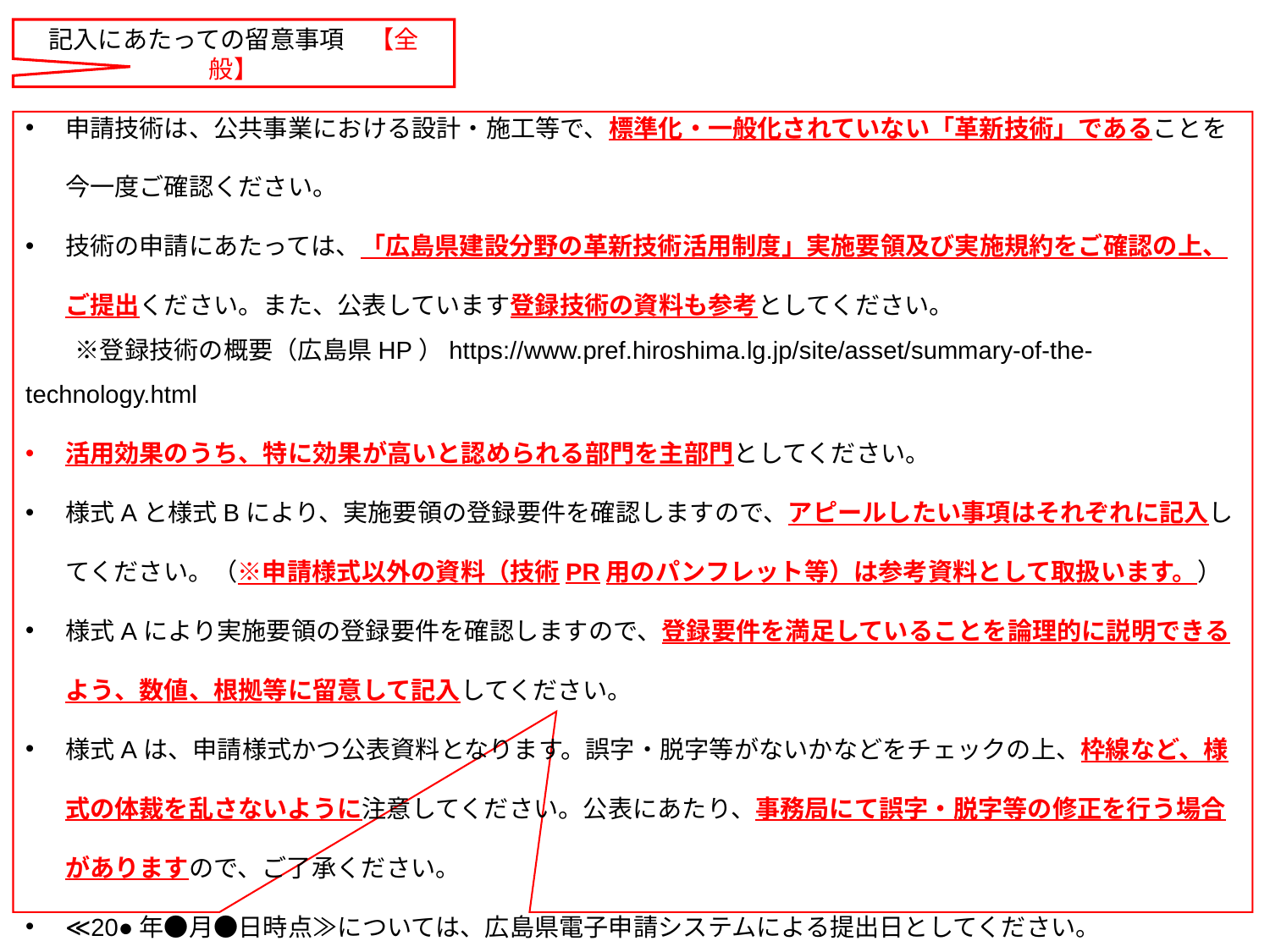

記入にあたっての留意事項　【全般】
申請技術は、公共事業における設計・施工等で、標準化・一般化されていない「革新技術」であることを今一度ご確認ください。
技術の申請にあたっては、「広島県建設分野の革新技術活用制度」実施要領及び実施規約をご確認の上、ご提出ください。また、公表しています登録技術の資料も参考としてください。
　　※登録技術の概要（広島県HP）https://www.pref.hiroshima.lg.jp/site/asset/summary-of-the-technology.html
活用効果のうち、特に効果が高いと認められる部門を主部門としてください。
様式Aと様式Bにより、実施要領の登録要件を確認しますので、アピールしたい事項はそれぞれに記入してください。（※申請様式以外の資料（技術PR用のパンフレット等）は参考資料として取扱います。）
様式Aにより実施要領の登録要件を確認しますので、登録要件を満足していることを論理的に説明できるよう、数値、根拠等に留意して記入してください。
様式Aは、申請様式かつ公表資料となります。誤字・脱字等がないかなどをチェックの上、枠線など、様式の体裁を乱さないように注意してください。公表にあたり、事務局にて誤字・脱字等の修正を行う場合がありますので、ご了承ください。
≪20●年●月●日時点≫については、広島県電子申請システムによる提出日としてください。